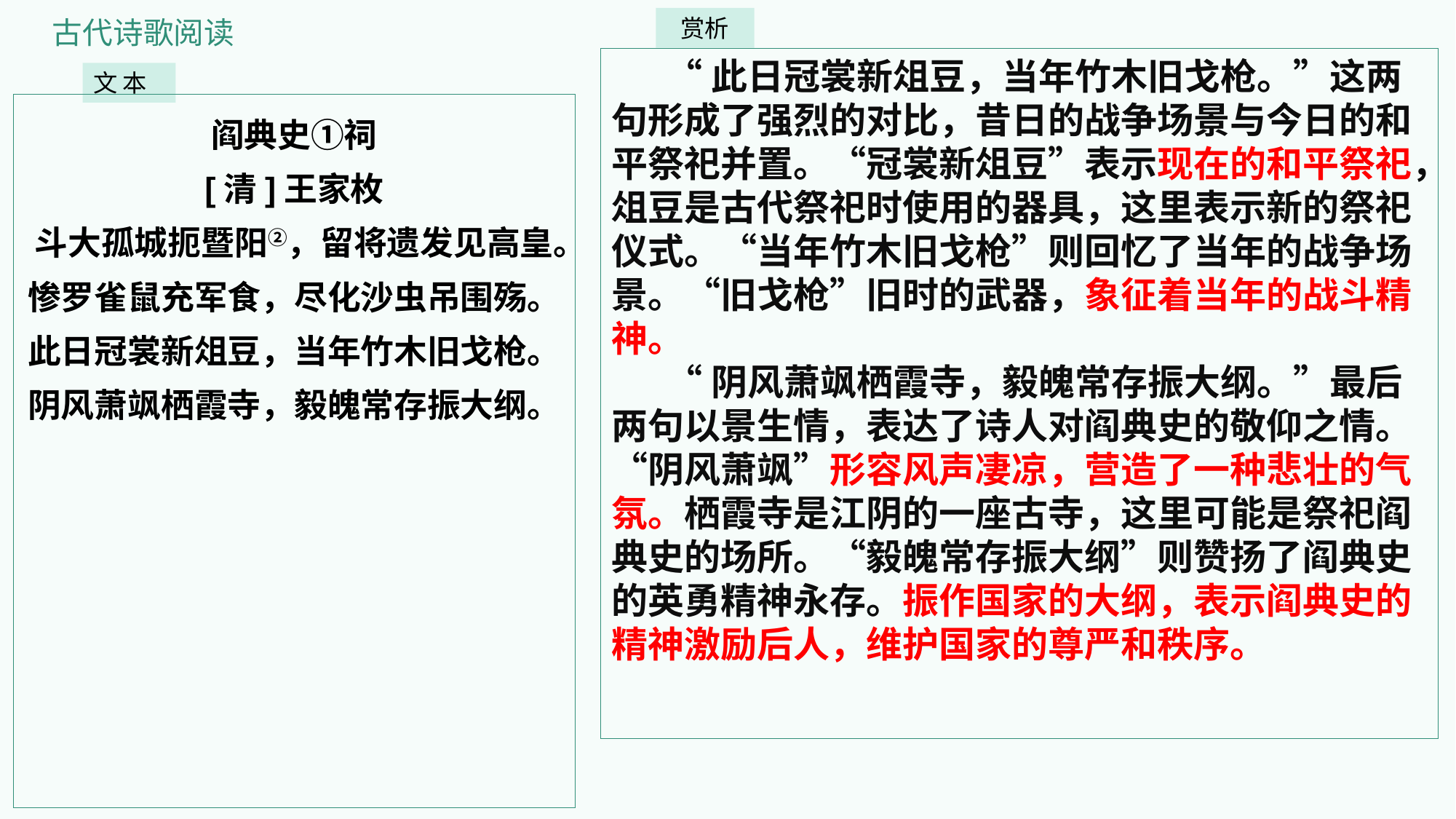

古代诗歌阅读
赏析
“此日冠裳新俎豆，当年竹木旧戈枪。”这两句形成了强烈的对比，昔日的战争场景与今日的和平祭祀并置。“冠裳新俎豆”表示现在的和平祭祀，俎豆是古代祭祀时使用的器具，这里表示新的祭祀仪式。“当年竹木旧戈枪”则回忆了当年的战争场景。“旧戈枪”旧时的武器，象征着当年的战斗精神。
“阴风萧飒栖霞寺，毅魄常存振大纲。”最后两句以景生情，表达了诗人对阎典史的敬仰之情。“阴风萧飒”形容风声凄凉，营造了一种悲壮的气氛。栖霞寺是江阴的一座古寺，这里可能是祭祀阎典史的场所。“毅魄常存振大纲”则赞扬了阎典史的英勇精神永存。振作国家的大纲，表示阎典史的精神激励后人，维护国家的尊严和秩序。

文 本
阎典史①祠
[清]王家枚
斗大孤城扼暨阳②，留将遗发见高皇。
惨罗雀鼠充军食，尽化沙虫吊围殇。
此日冠裳新俎豆，当年竹木旧戈枪。
阴风萧飒栖霞寺，毅魄常存振大纲。